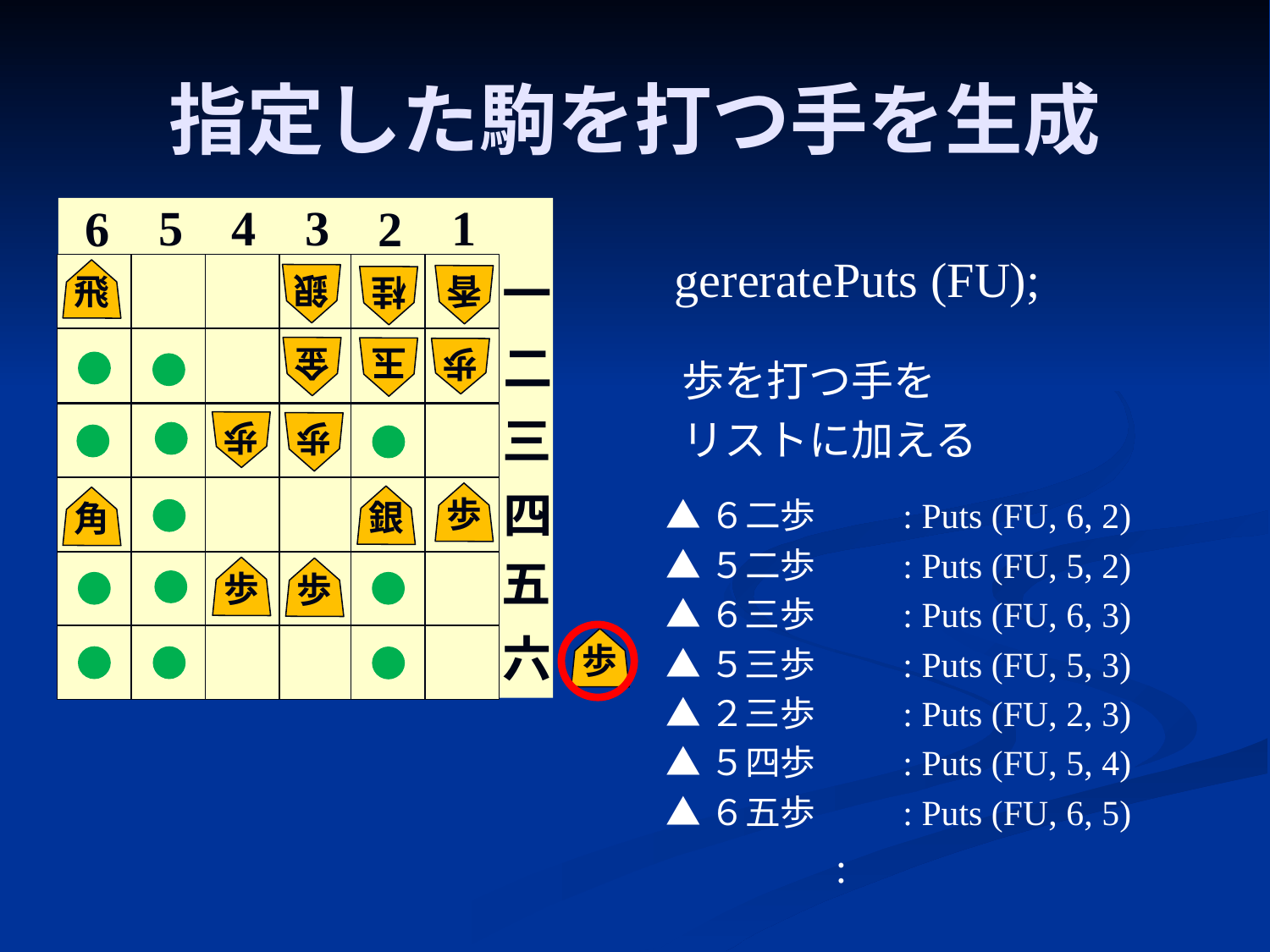

# 指定した駒を打つ手を生成
3
5
1
4
6
2

一
飛
銀
香
桂

二
金
玉
歩
三

歩
歩

四
歩
銀
角
五

歩
歩
六

歩
gereratePuts (FU);
歩を打つ手を
リストに加える

▲６二歩　　 : Puts (FU, 6, 2)
▲５二歩　　 : Puts (FU, 5, 2)
▲６三歩　　 : Puts (FU, 6, 3)
▲５三歩　　 : Puts (FU, 5, 3)
▲２三歩　　 : Puts (FU, 2, 3)
▲５四歩　　 : Puts (FU, 5, 4)
▲６五歩　　 : Puts (FU, 6, 5)
                :